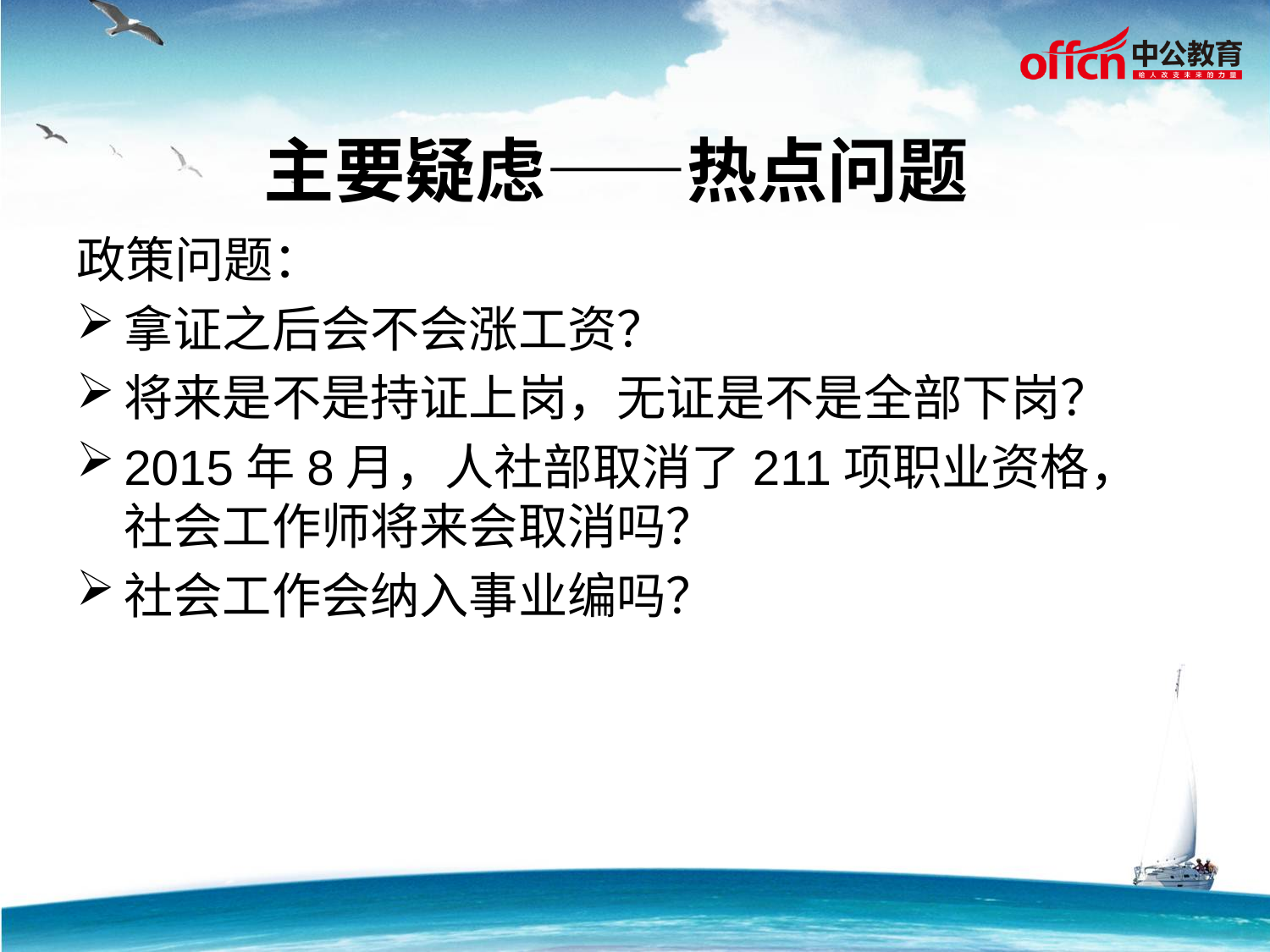

# 主要疑虑——热点问题
政策问题：
拿证之后会不会涨工资？
将来是不是持证上岗，无证是不是全部下岗？
2015年8月，人社部取消了211项职业资格，社会工作师将来会取消吗？
社会工作会纳入事业编吗？